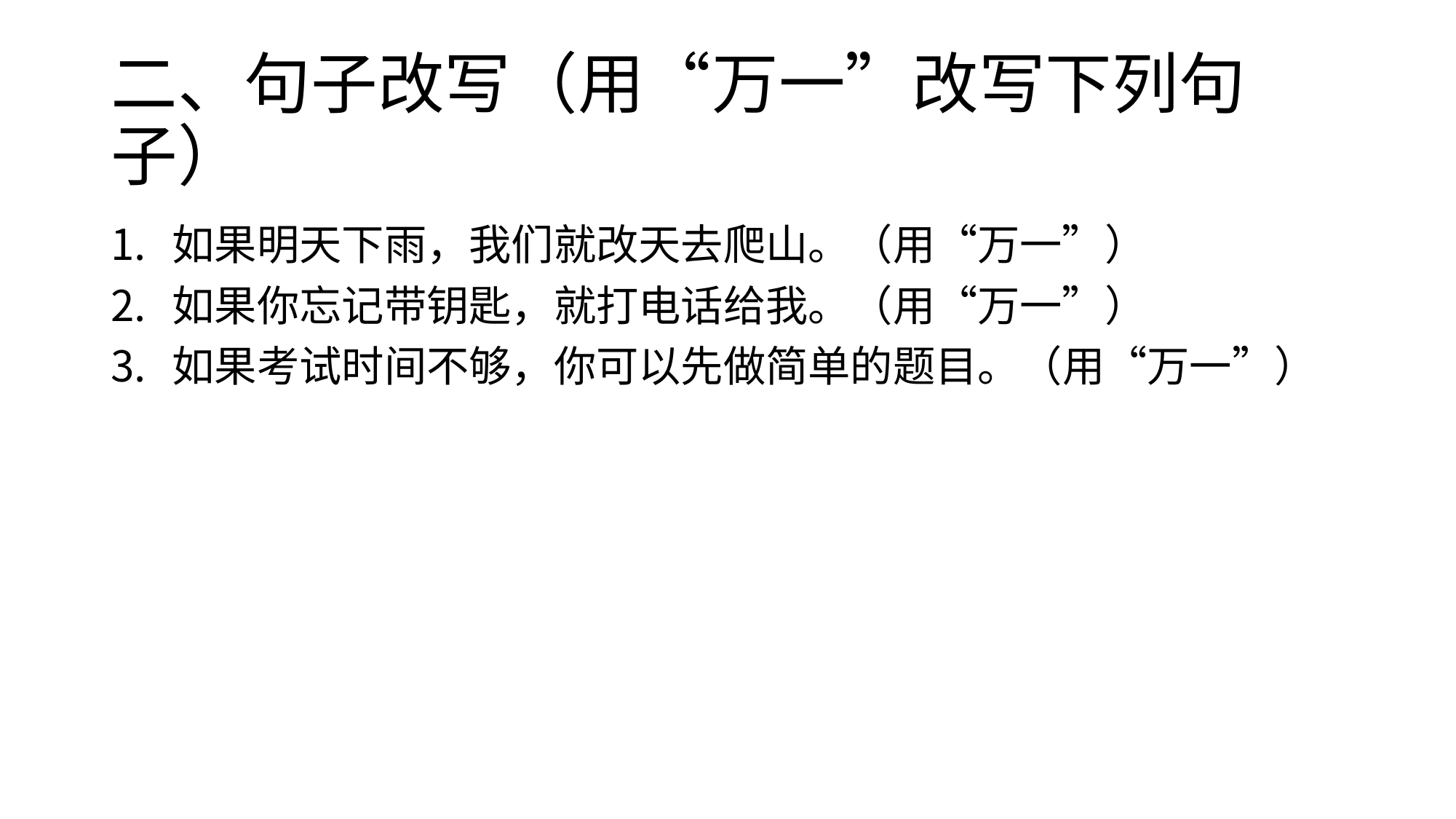

# 二、句子改写（用“万一”改写下列句子）
如果明天下雨，我们就改天去爬山。（用“万一”）
如果你忘记带钥匙，就打电话给我。（用“万一”）
如果考试时间不够，你可以先做简单的题目。（用“万一”）